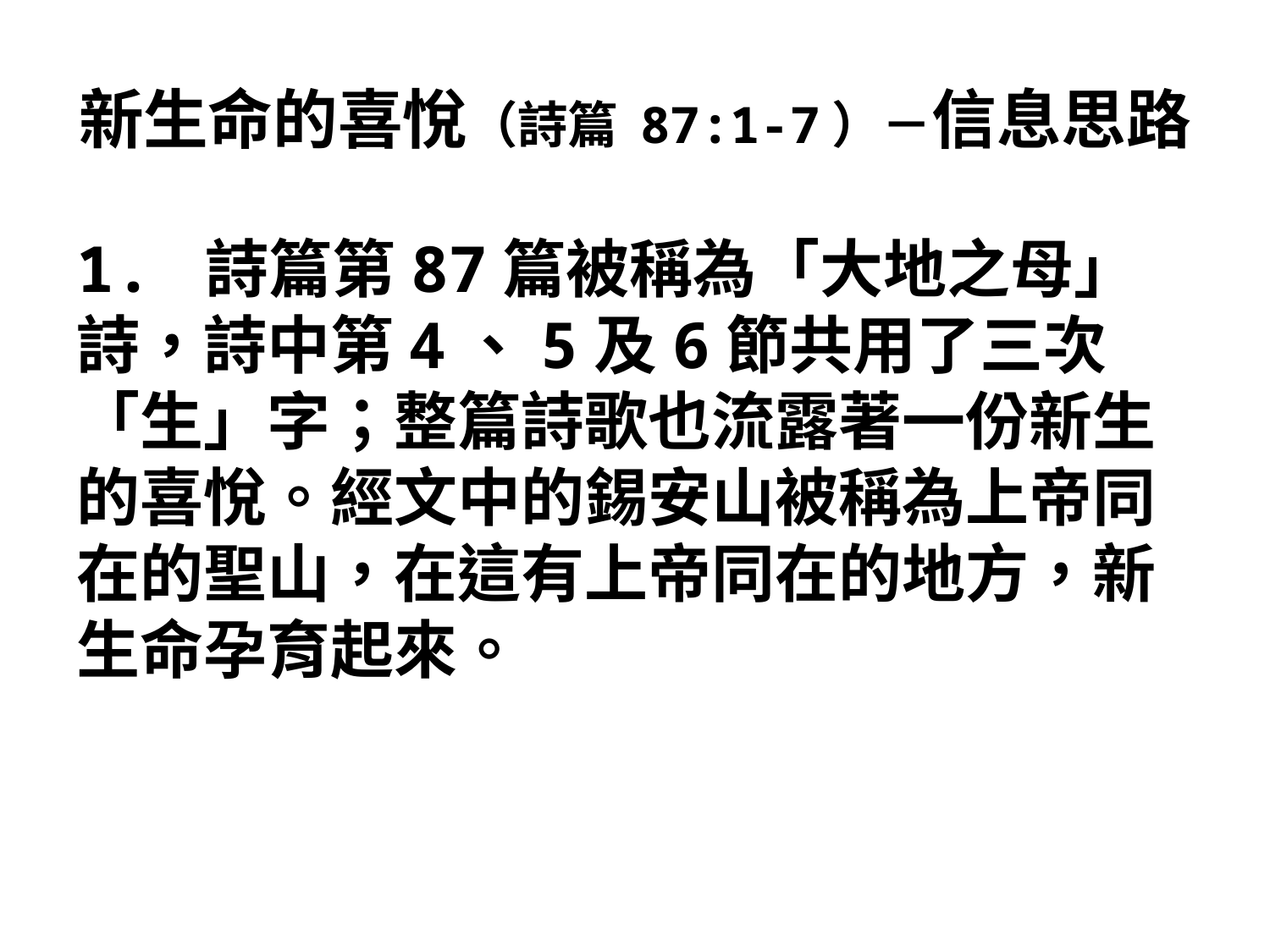

# 新生命的喜悅（詩篇 87:1-7）－信息思路
1. 詩篇第87篇被稱為「大地之母」詩，詩中第4、5及6節共用了三次「生」字；整篇詩歌也流露著一份新生的喜悅。經文中的錫安山被稱為上帝同在的聖山，在這有上帝同在的地方，新生命孕育起來。